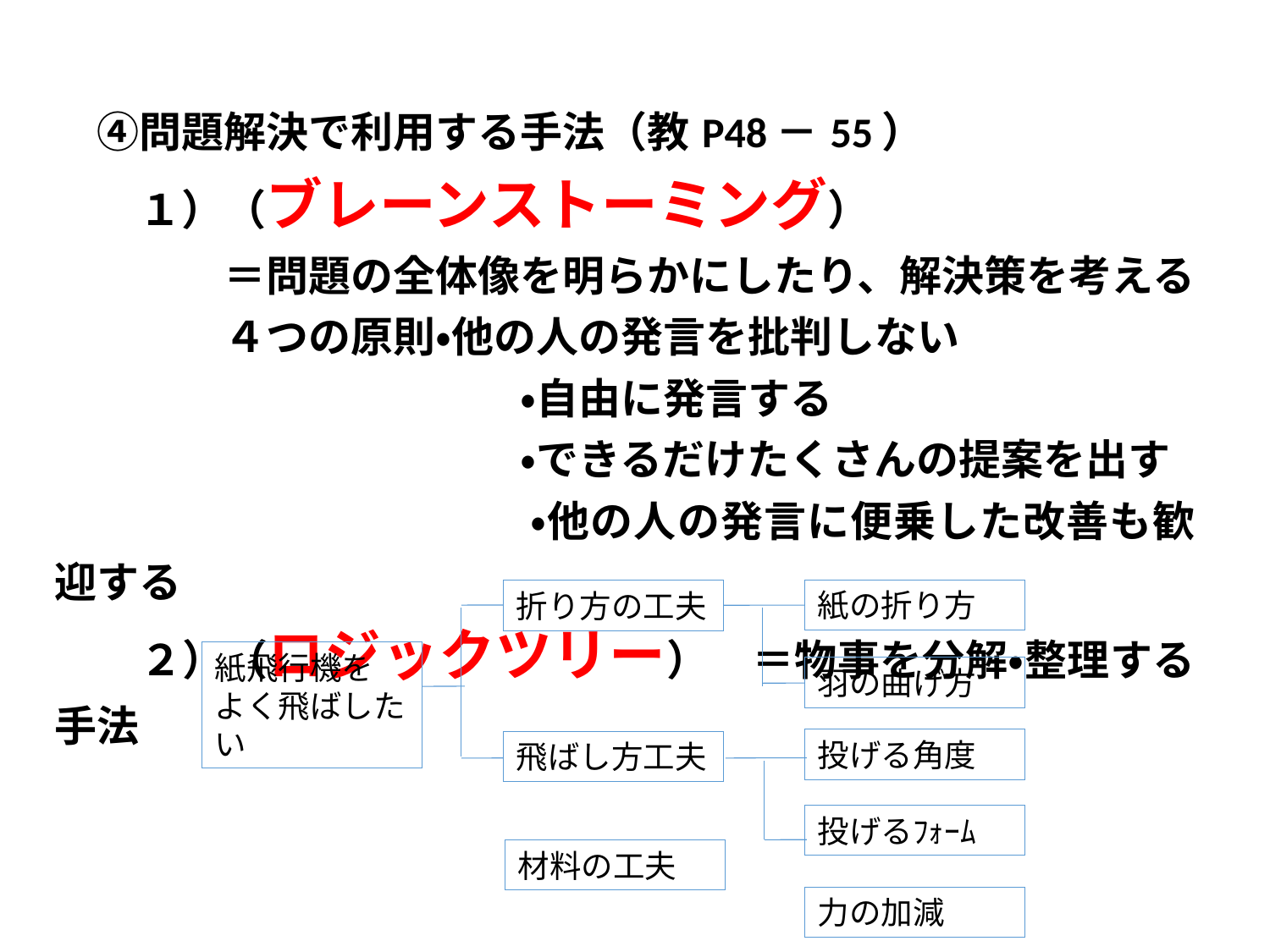

| ④問題解決で利用する手法（教P48－55） |
| --- |
| １）（ブレーンストーミング） 　　　　＝問題の全体像を明らかにしたり、解決策を考える |
| ４つの原則・他の人の発言を批判しない 　　　　　　　　　　　・自由に発言する |
| ・できるだけたくさんの提案を出す 　　　　　　　　　　　・他の人の発言に便乗した改善も歓迎する |
| ２）（ロジックツリー）　＝物事を分解・整理する手法 |
紙の折り方
折り方の工夫
紙飛行機を
よく飛ばしたい
羽の曲げ方
投げる角度
飛ばし方工夫
投げるﾌｫｰﾑ
材料の工夫
力の加減